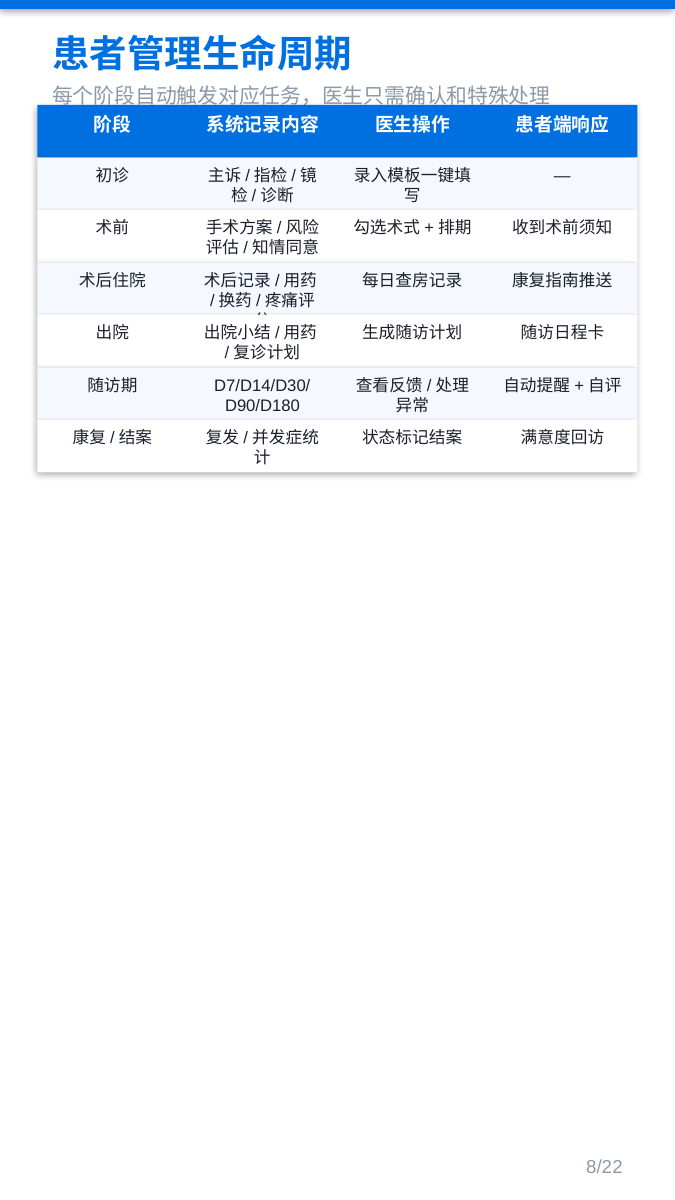

患者管理生命周期
每个阶段自动触发对应任务，医生只需确认和特殊处理

阶段
系统记录内容
医生操作
患者端响应

初诊
主诉/指检/镜检/诊断
录入模板一键填写
—

术前
手术方案/风险评估/知情同意
勾选术式+排期
收到术前须知

术后住院
术后记录/用药/换药/疼痛评分
每日查房记录
康复指南推送

出院
出院小结/用药/复诊计划
生成随访计划
随访日程卡

随访期
D7/D14/D30/D90/D180
查看反馈/处理异常
自动提醒+自评

康复/结案
复发/并发症统计
状态标记结案
满意度回访
8/22